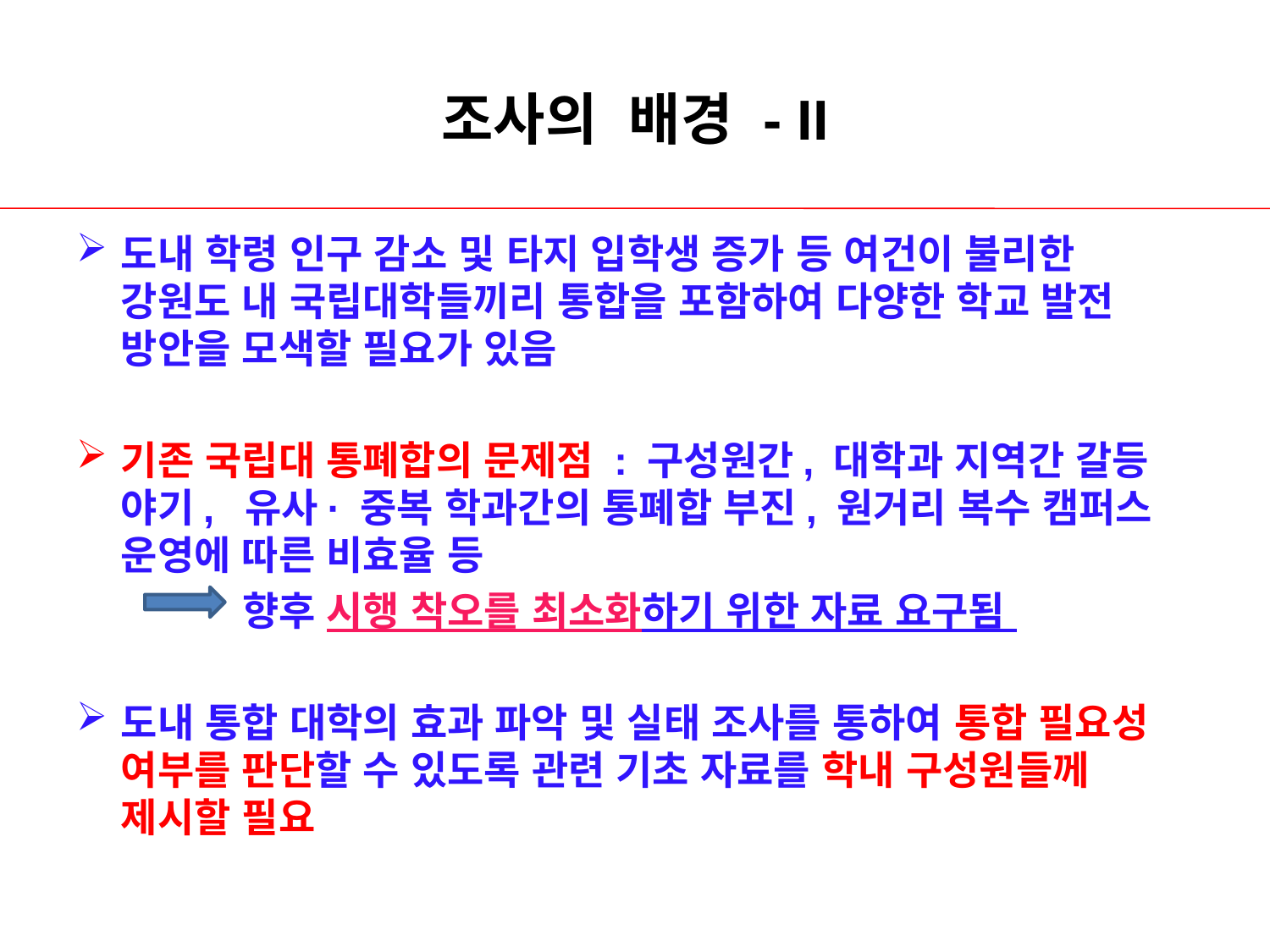

# 조사의  배경 - II
도내 학령 인구 감소 및 타지 입학생 증가 등 여건이 불리한 강원도 내 국립대학들끼리 통합을 포함하여 다양한 학교 발전 방안을 모색할 필요가 있음

기존 국립대 통폐합의 문제점 : 구성원간, 대학과 지역간 갈등 야기,  유사· 중복 학과간의 통폐합 부진, 원거리 복수 캠퍼스 운영에 따른 비효율 등
              향후 시행 착오를 최소화하기 위한 자료 요구됨

도내 통합 대학의 효과 파악 및 실태 조사를 통하여 통합 필요성 여부를 판단할 수 있도록 관련 기초 자료를 학내 구성원들께 제시할 필요